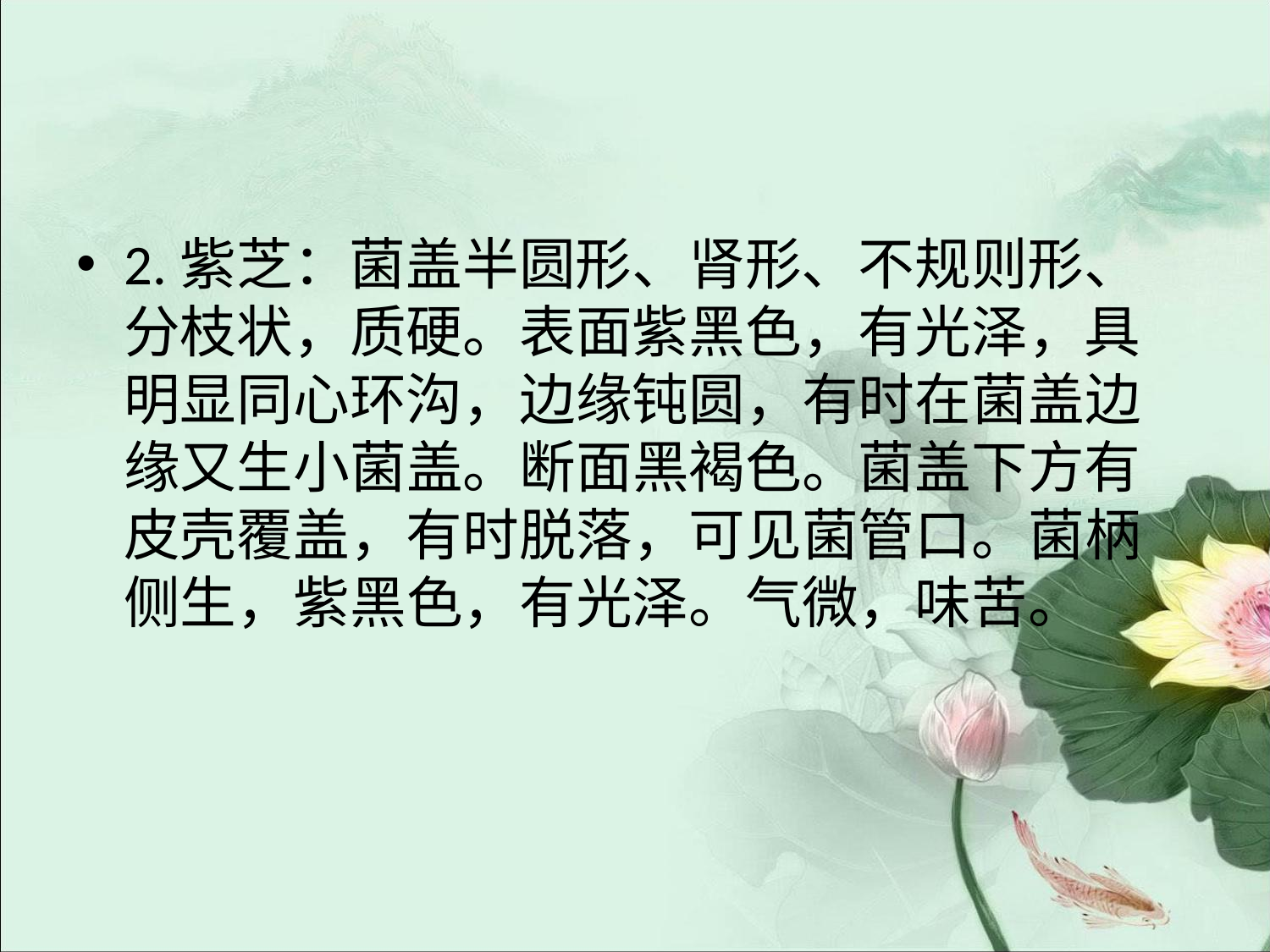

#
2.紫芝：菌盖半圆形、肾形、不规则形、分枝状，质硬。表面紫黑色，有光泽，具明显同心环沟，边缘钝圆，有时在菌盖边缘又生小菌盖。断面黑褐色。菌盖下方有皮壳覆盖，有时脱落，可见菌管口。菌柄侧生，紫黑色，有光泽。气微，味苦。